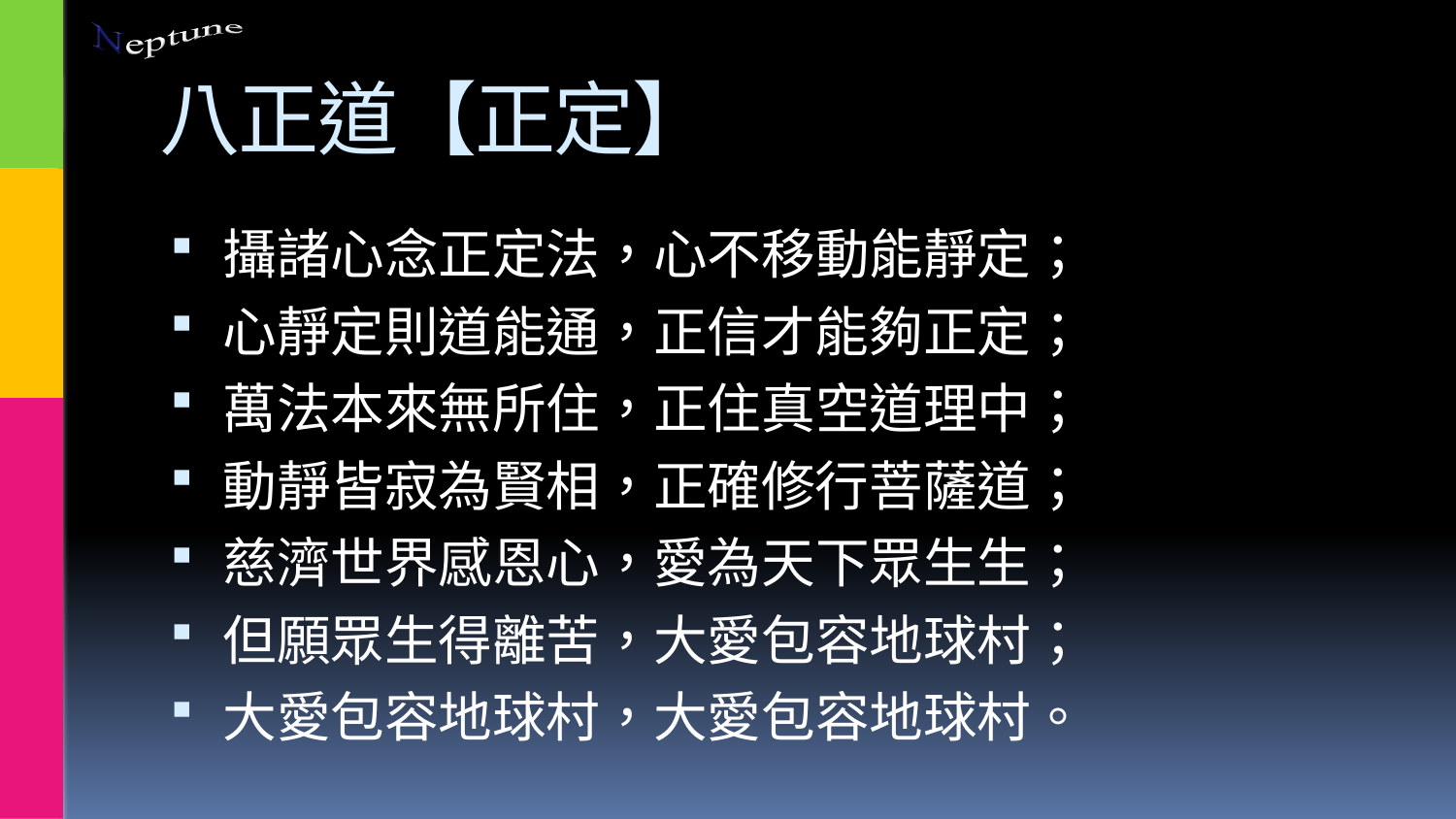

# 八正道【正定】
攝諸心念正定法，心不移動能靜定；
心靜定則道能通，正信才能夠正定；
萬法本來無所住，正住真空道理中；
動靜皆寂為賢相，正確修行菩薩道；
慈濟世界感恩心，愛為天下眾生生；
但願眾生得離苦，大愛包容地球村；
大愛包容地球村，大愛包容地球村。